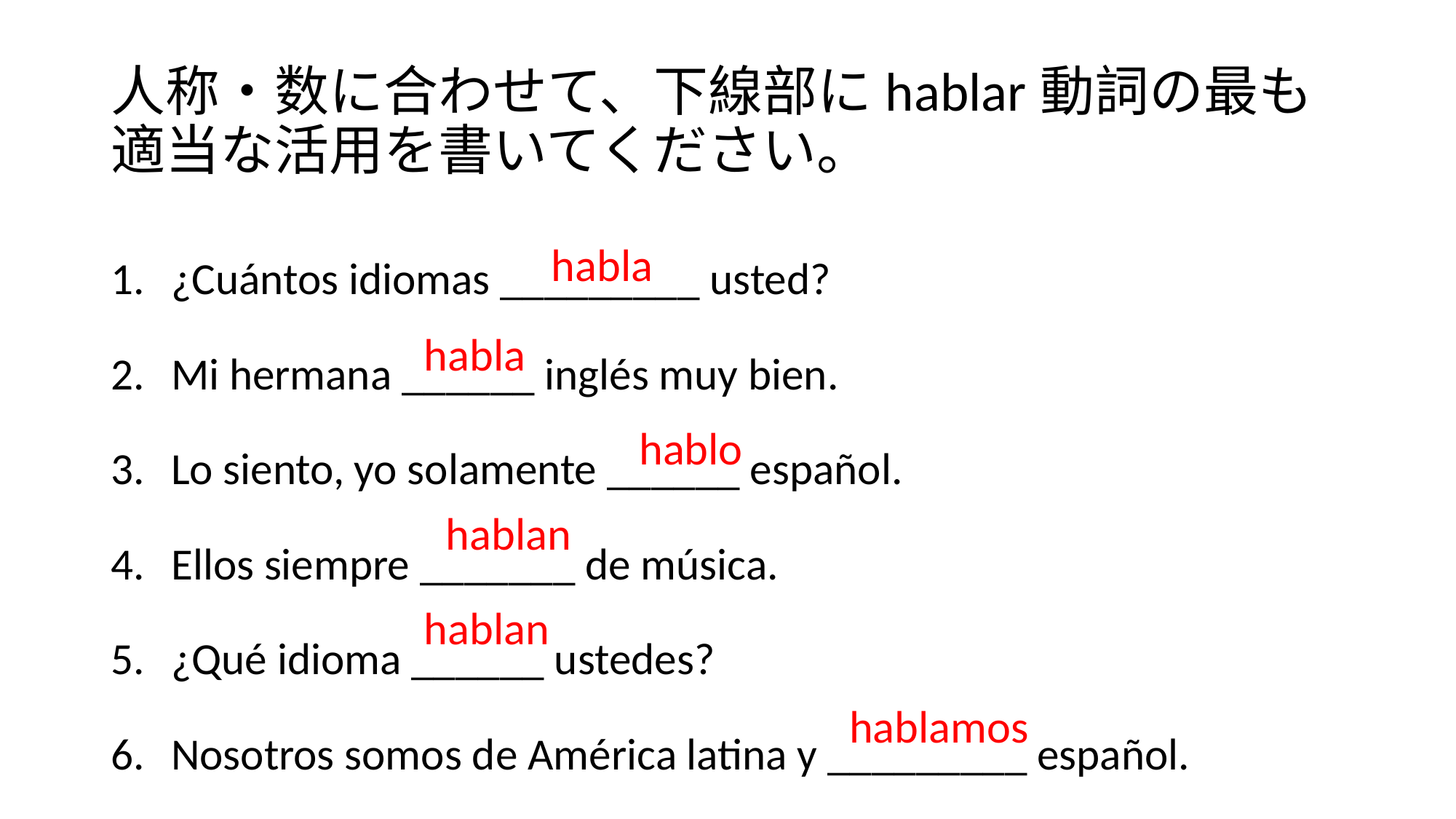

# 人称・数に合わせて、下線部にhablar動詞の最も適当な活用を書いてください。
¿Cuántos idiomas _________ usted?
Mi hermana ______ inglés muy bien.
Lo siento, yo solamente ______ español.
Ellos siempre _______ de música.
¿Qué idioma ______ ustedes?
Nosotros somos de América latina y _________ español.
habla
habla
hablo
hablan
hablan
hablamos